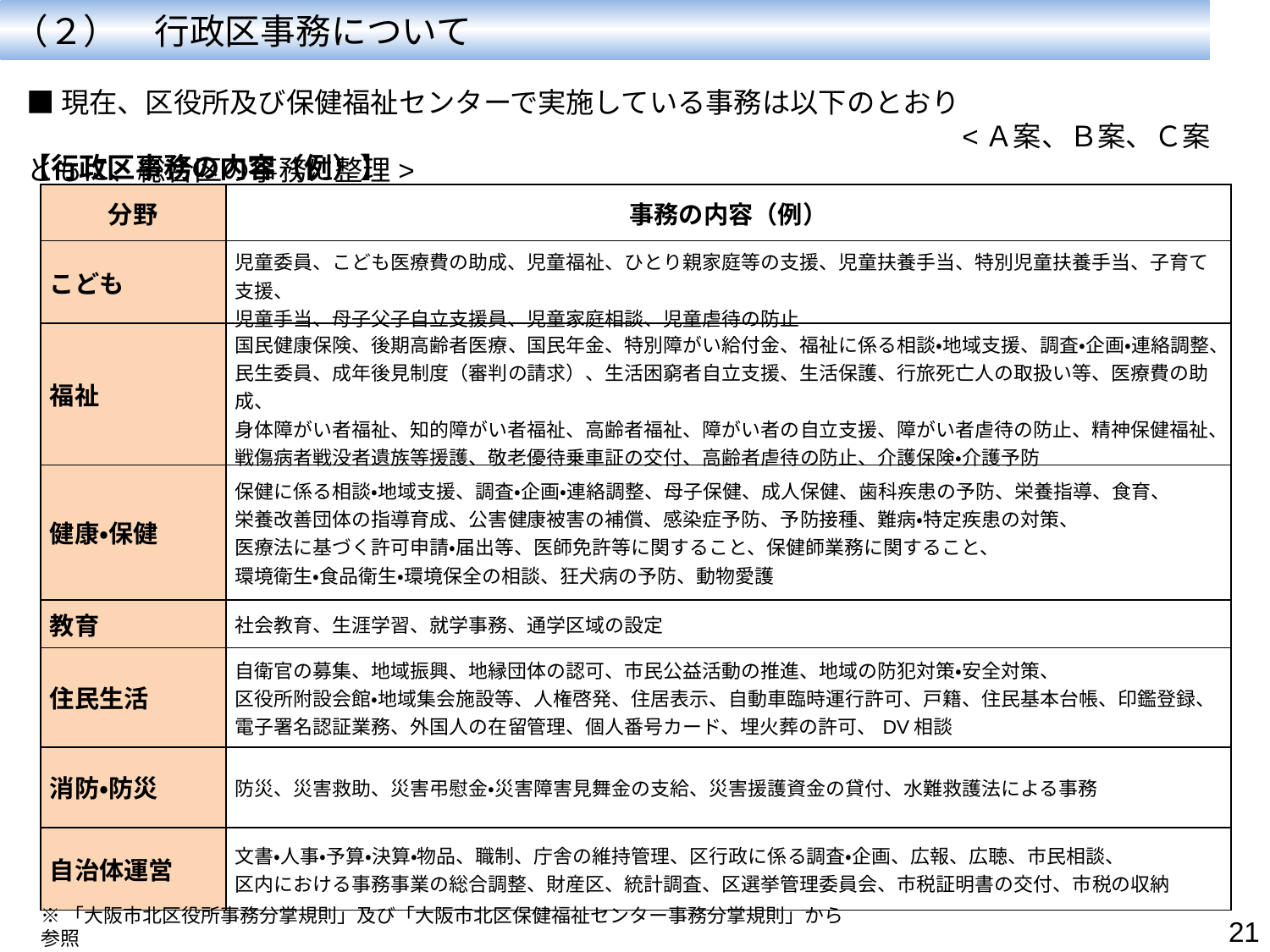

（２）　行政区事務について
■現在、区役所及び保健福祉センターで実施している事務は以下のとおり
　　　　　　　　　　　　　　　　　　　　　　　　　　　　　　　　　<Ａ案、Ｂ案、Ｃ案ともに、総合区の事務に整理>

【行政区事務の内容（例）】
| 分野 | 事務の内容（例） |
| --- | --- |
| こども | 児童委員、こども医療費の助成、児童福祉、ひとり親家庭等の支援、児童扶養手当、特別児童扶養手当、子育て支援、 児童手当、母子父子自立支援員、児童家庭相談、児童虐待の防止 |
| 福祉 | 国民健康保険、後期高齢者医療、国民年金、特別障がい給付金、福祉に係る相談・地域支援、調査・企画・連絡調整、 民生委員、成年後見制度（審判の請求）、生活困窮者自立支援、生活保護、行旅死亡人の取扱い等、医療費の助成、 身体障がい者福祉、知的障がい者福祉、高齢者福祉、障がい者の自立支援、障がい者虐待の防止、精神保健福祉、 戦傷病者戦没者遺族等援護、敬老優待乗車証の交付、高齢者虐待の防止、介護保険・介護予防 |
| 健康・保健 | 保健に係る相談・地域支援、調査・企画・連絡調整、母子保健、成人保健、歯科疾患の予防、栄養指導、食育、 栄養改善団体の指導育成、公害健康被害の補償、感染症予防、予防接種、難病・特定疾患の対策、 医療法に基づく許可申請・届出等、医師免許等に関すること、保健師業務に関すること、 環境衛生・食品衛生・環境保全の相談、狂犬病の予防、動物愛護 |
| 教育 | 社会教育、生涯学習、就学事務、通学区域の設定 |
| 住民生活 | 自衛官の募集、地域振興、地縁団体の認可、市民公益活動の推進、地域の防犯対策・安全対策、 区役所附設会館・地域集会施設等、人権啓発、住居表示、自動車臨時運行許可、戸籍、住民基本台帳、印鑑登録、 電子署名認証業務、外国人の在留管理、個人番号カード、埋火葬の許可、DV相談 |
| 消防・防災 | 防災、災害救助、災害弔慰金・災害障害見舞金の支給、災害援護資金の貸付、水難救護法による事務 |
| 自治体運営 | 文書・人事・予算・決算・物品、職制、庁舎の維持管理、区行政に係る調査・企画、広報、広聴、市民相談、 区内における事務事業の総合調整、財産区、統計調査、区選挙管理委員会、市税証明書の交付、市税の収納 |
21
※「大阪市北区役所事務分掌規則」及び「大阪市北区保健福祉センター事務分掌規則」から参照